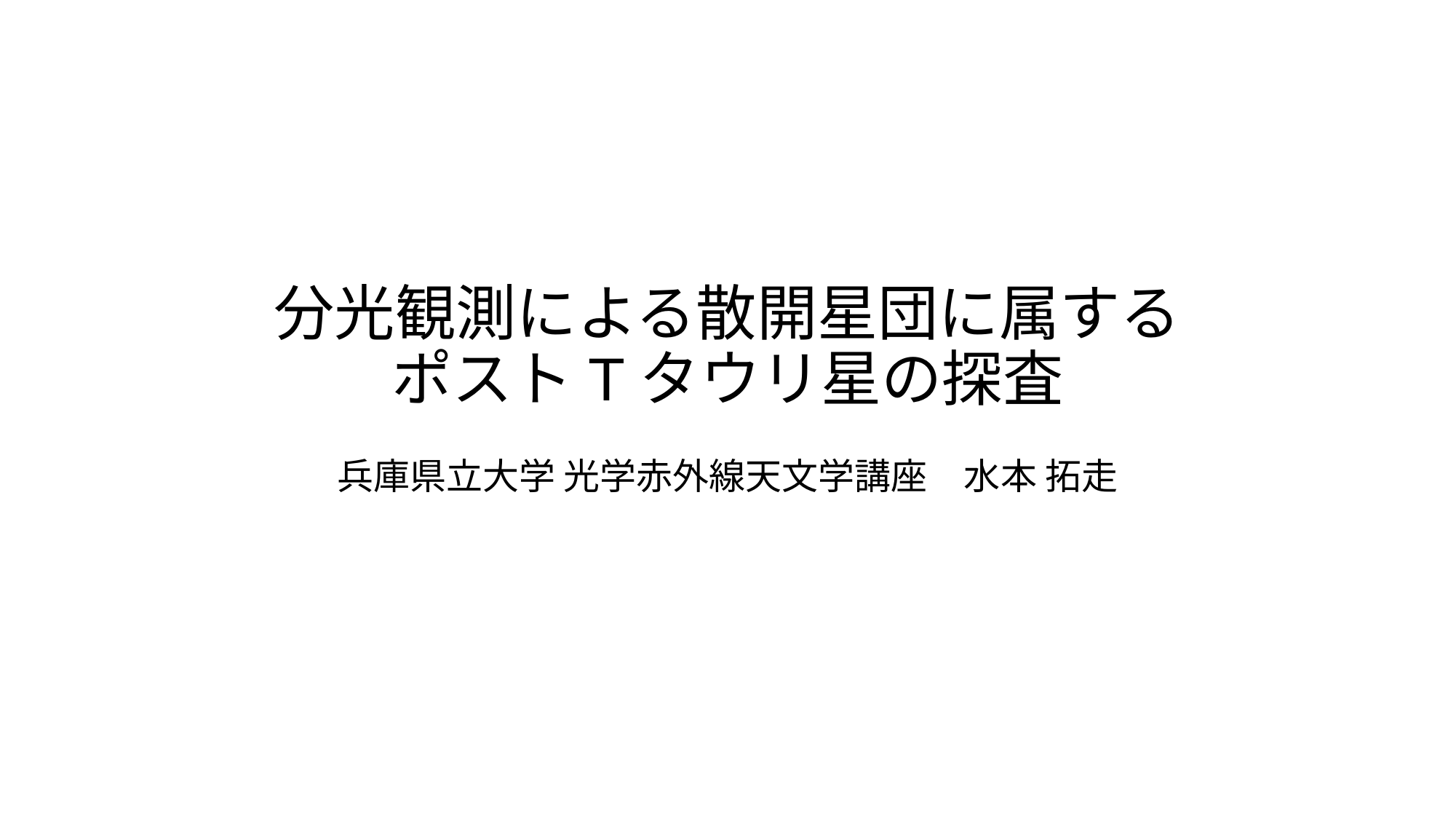

# 分光観測による散開星団に属する ポストTタウリ星の探査
兵庫県立大学 光学赤外線天文学講座　水本 拓走